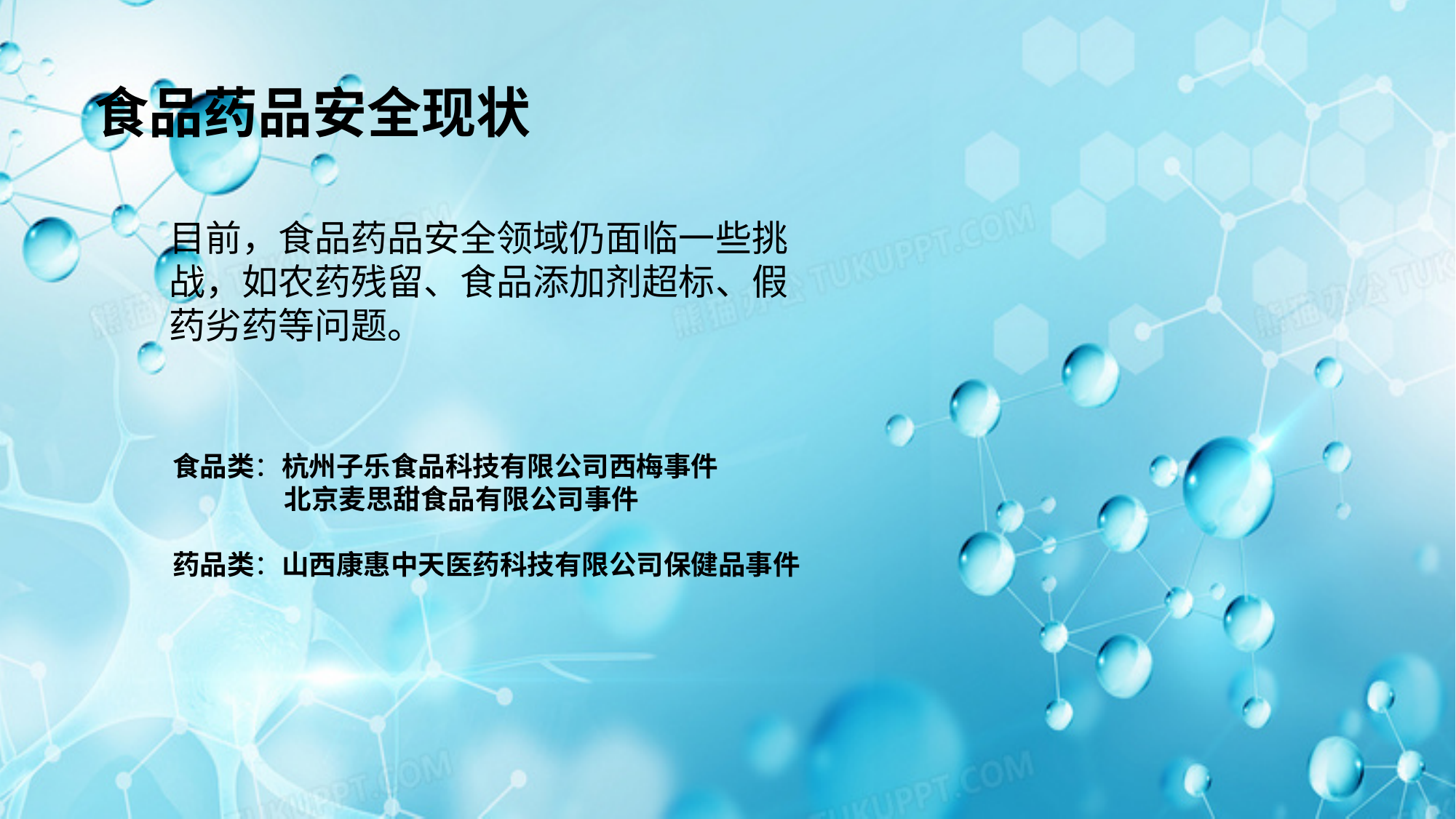

食品药品安全现状
目前，食品药品安全领域仍面临一些挑战，如农药残留、食品添加剂超标、假药劣药等问题。
食品类：杭州子乐食品科技有限公司西梅事件
                 北京麦思甜食品有限公司事件

药品类：山西康惠中天医药科技有限公司保健品事件